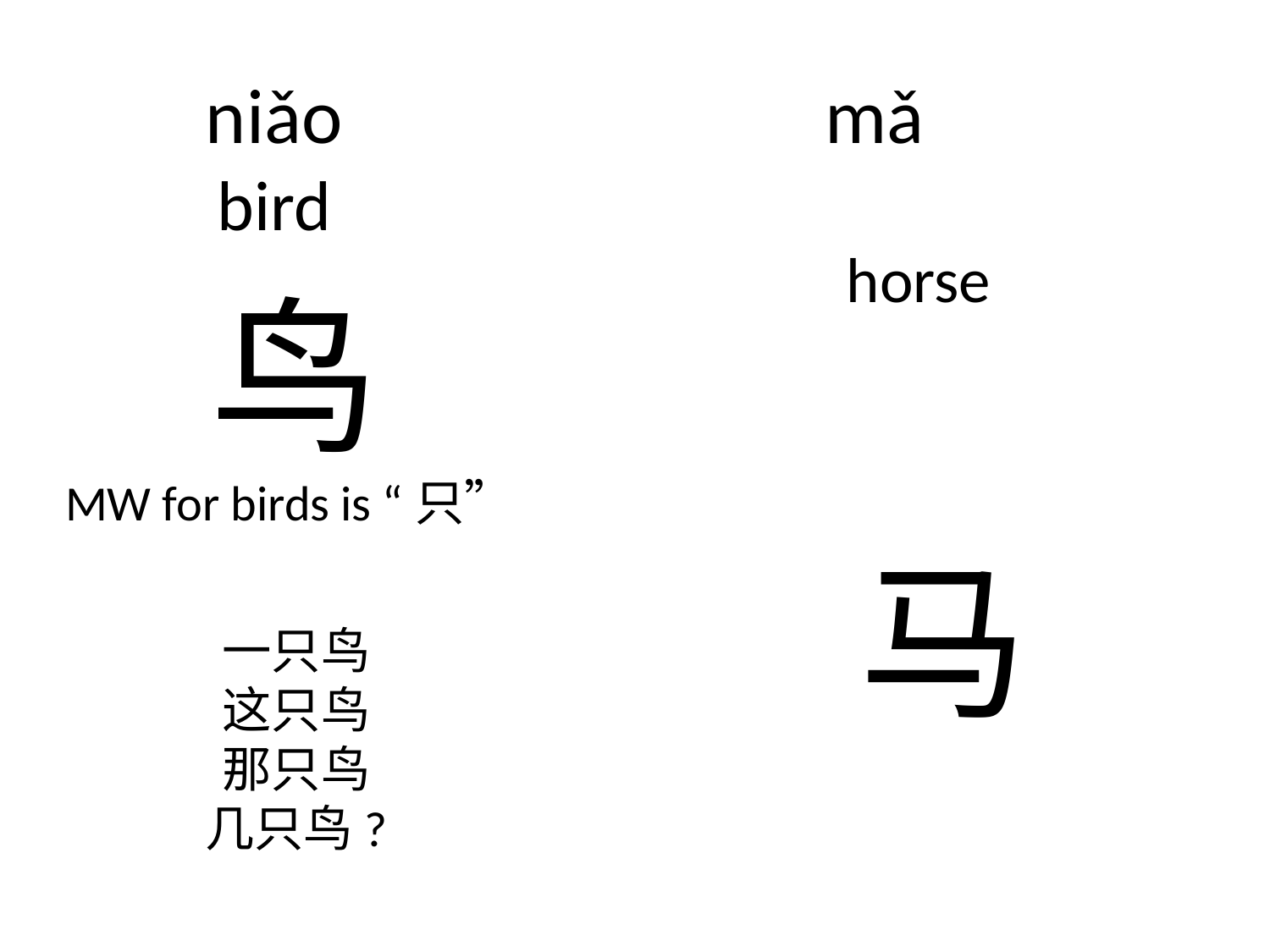

# niǎo
mǎ
bird
horse
鸟
MW for birds is “只”
马
一只鸟
这只鸟
那只鸟
几只鸟?